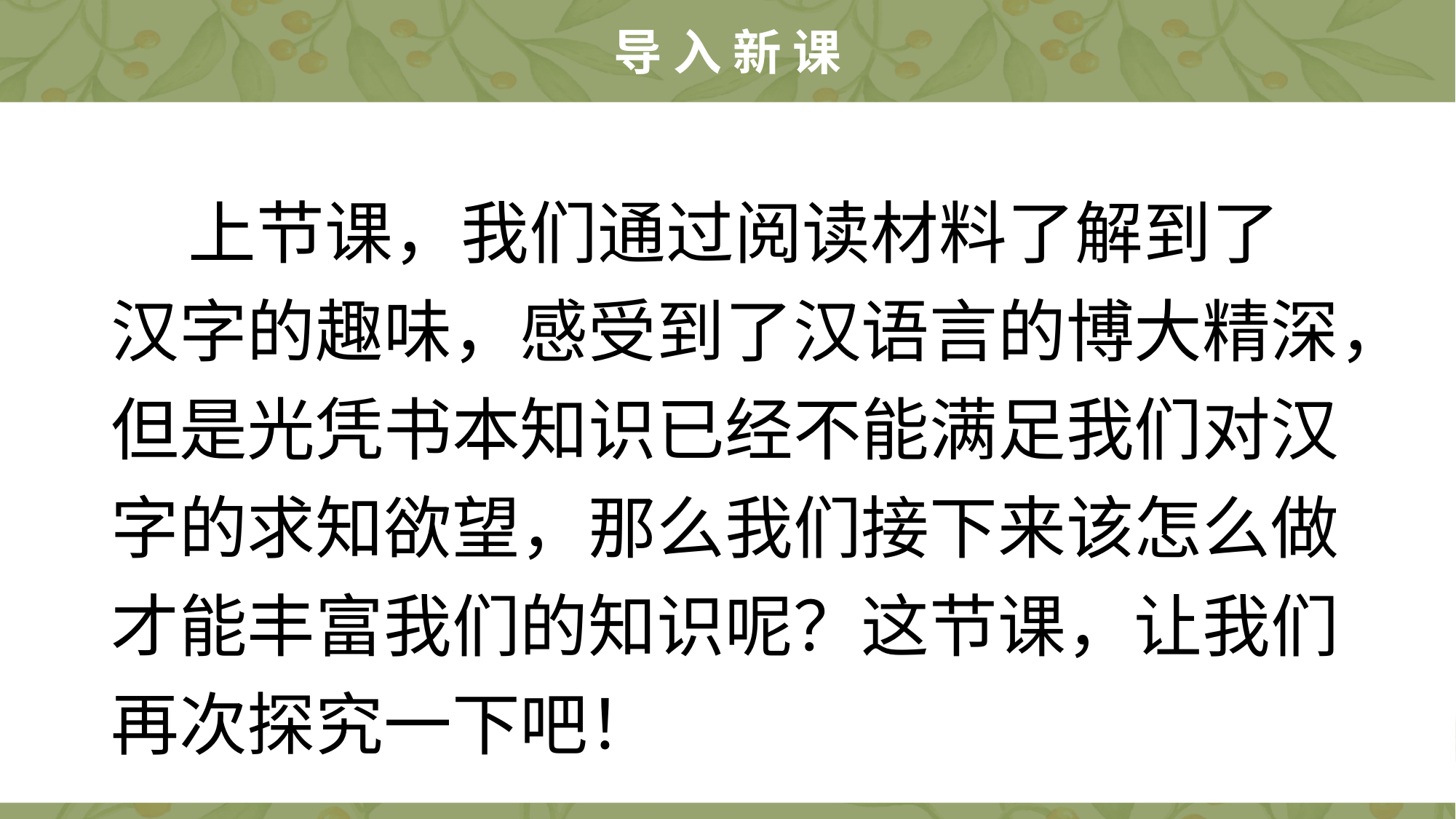

# 导 入 新 课
    上节课，我们通过阅读材料了解到了汉字的趣味，感受到了汉语言的博大精深，但是光凭书本知识已经不能满足我们对汉字的求知欲望，那么我们接下来该怎么做才能丰富我们的知识呢？这节课，让我们再次探究一下吧！